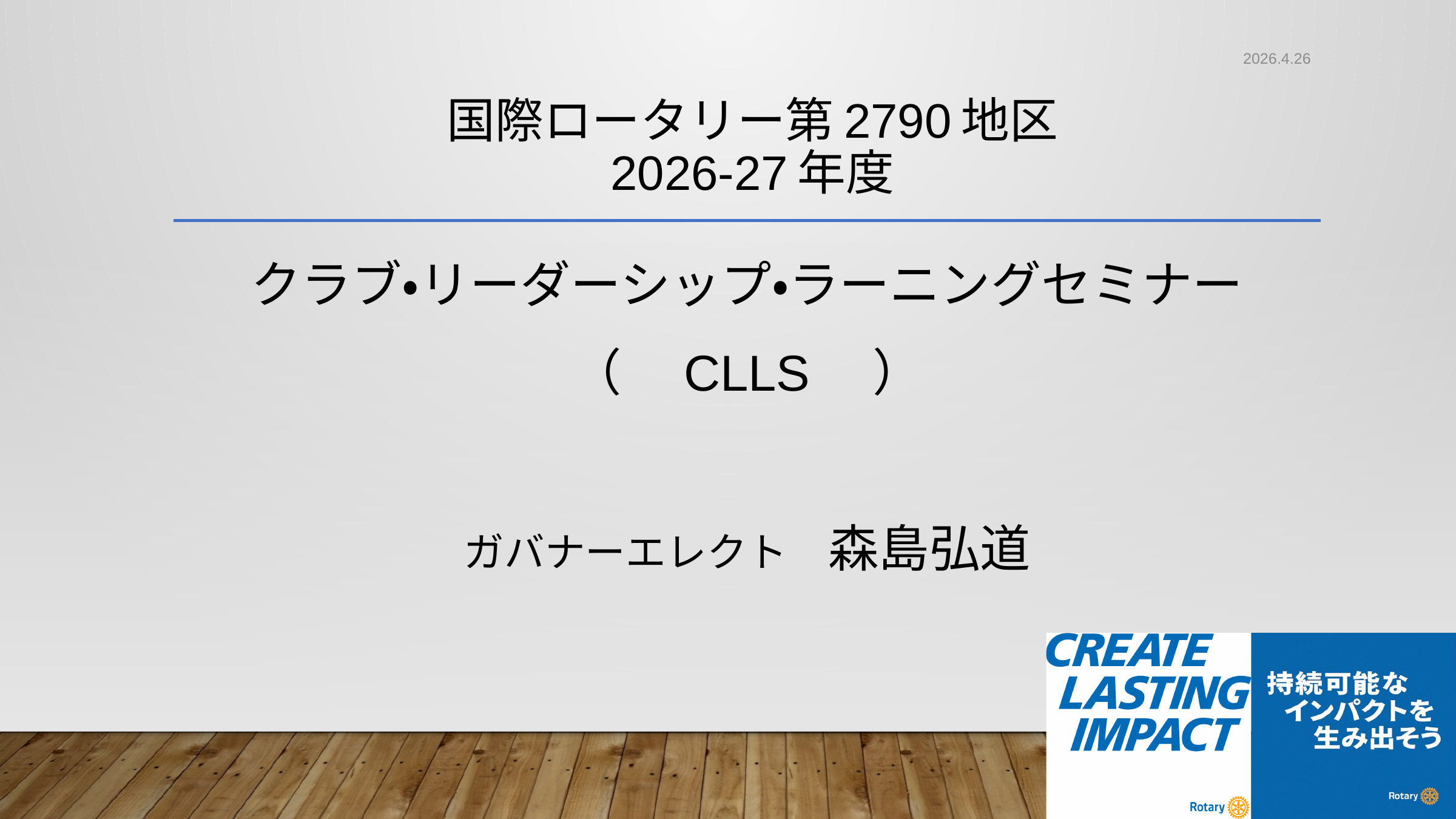

# 国際ロータリー第2790地区 2026-27年度
2026.4.26
クラブ・リーダーシップ・ラーニングセミナー
（　CLLS　）

ガバナーエレクト　森島弘道